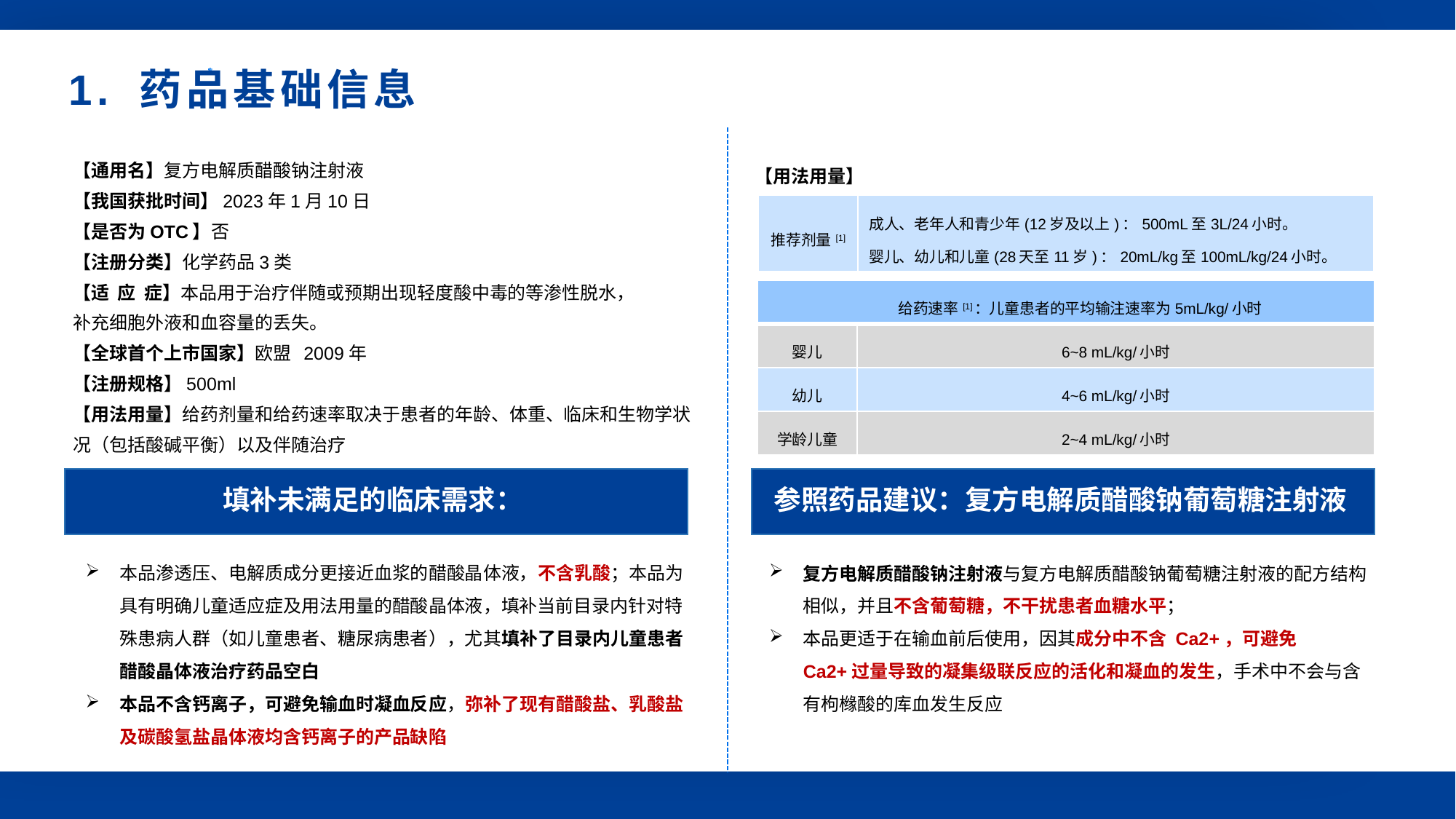

1. 药品基础信息
【通用名】复方电解质醋酸钠注射液
【我国获批时间】2023年1月10日
【是否为OTC】否
【注册分类】化学药品3类
【适  应  症】本品用于治疗伴随或预期出现轻度酸中毒的等渗性脱水，
补充细胞外液和血容量的丢失。
【全球首个上市国家】欧盟  2009年
【注册规格】500ml
【用法用量】给药剂量和给药速率取决于患者的年龄、体重、临床和生物学状况（包括酸碱平衡）以及伴随治疗
【用法用量】
| 推荐剂量[1] | 成人、老年人和青少年(12岁及以上)：500mL至3L/24小时。 婴儿、幼儿和儿童(28天至11岁)：20mL/kg至100mL/kg/24小时。 |
| --- | --- |
| 给药速率[1]：儿童患者的平均输注速率为5mL/kg/小时 |  |
| --- | --- |
| 婴儿 | 6~8 mL/kg/小时 |
| 幼儿 | 4~6 mL/kg/小时 |
| 学龄儿童 | 2~4 mL/kg/小时 |

填补未满足的临床需求：

参照药品建议：复方电解质醋酸钠葡萄糖注射液
本品渗透压、电解质成分更接近血浆的醋酸晶体液，不含乳酸；本品为具有明确儿童适应症及用法用量的醋酸晶体液，填补当前目录内针对特殊患病人群（如儿童患者、糖尿病患者），尤其填补了目录内儿童患者醋酸晶体液治疗药品空白
本品不含钙离子，可避免输血时凝血反应，弥补了现有醋酸盐、乳酸盐及碳酸氢盐晶体液均含钙离子的产品缺陷
复方电解质醋酸钠注射液与复方电解质醋酸钠葡萄糖注射液的配方结构相似，并且不含葡萄糖，不干扰患者血糖水平；
本品更适于在输血前后使用，因其成分中不含 Ca2+，可避免 Ca2+过量导致的凝集级联反应的活化和凝血的发生，手术中不会与含有枸橼酸的库血发生反应